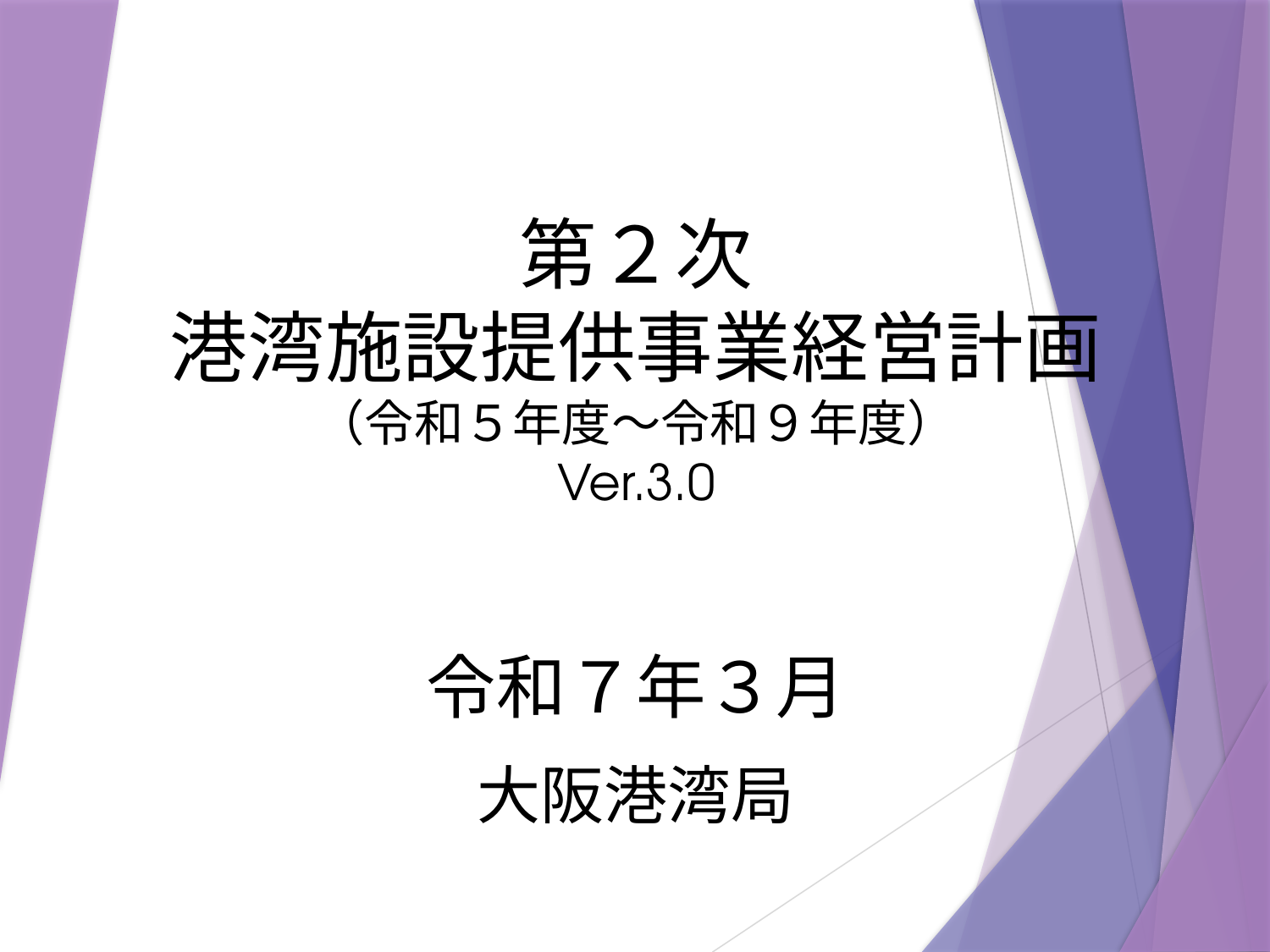

# 第２次 港湾施設提供事業経営計画 （令和５年度～令和９年度） Ver.3.0
令和７年３月
大阪港湾局